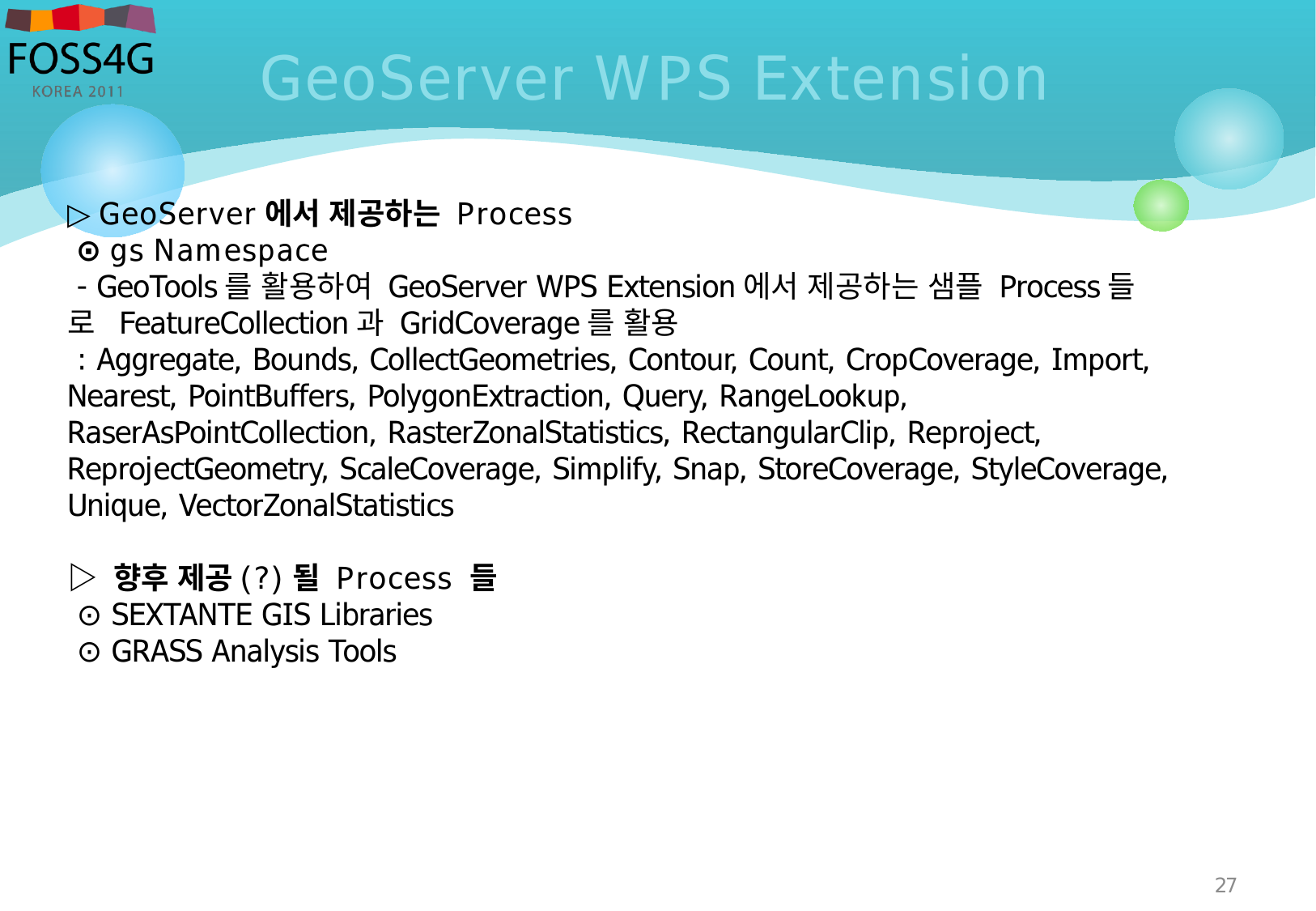

# GeoServer WPS Extension
▷ GeoServer에서 제공하는 Process
 ⊙ gs Namespace
 - GeoTools를 활용하여 GeoServer WPS Extension에서 제공하는 샘플 Process들로  FeatureCollection과 GridCoverage를 활용
 : Aggregate, Bounds, CollectGeometries, Contour, Count, CropCoverage, Import, Nearest, PointBuffers, PolygonExtraction, Query, RangeLookup, RaserAsPointCollection, RasterZonalStatistics, RectangularClip, Reproject, ReprojectGeometry, ScaleCoverage, Simplify, Snap, StoreCoverage, StyleCoverage, Unique, VectorZonalStatistics

▷ 향후 제공(?)될 Process 들
 ⊙ SEXTANTE GIS Libraries
 ⊙ GRASS Analysis Tools
27